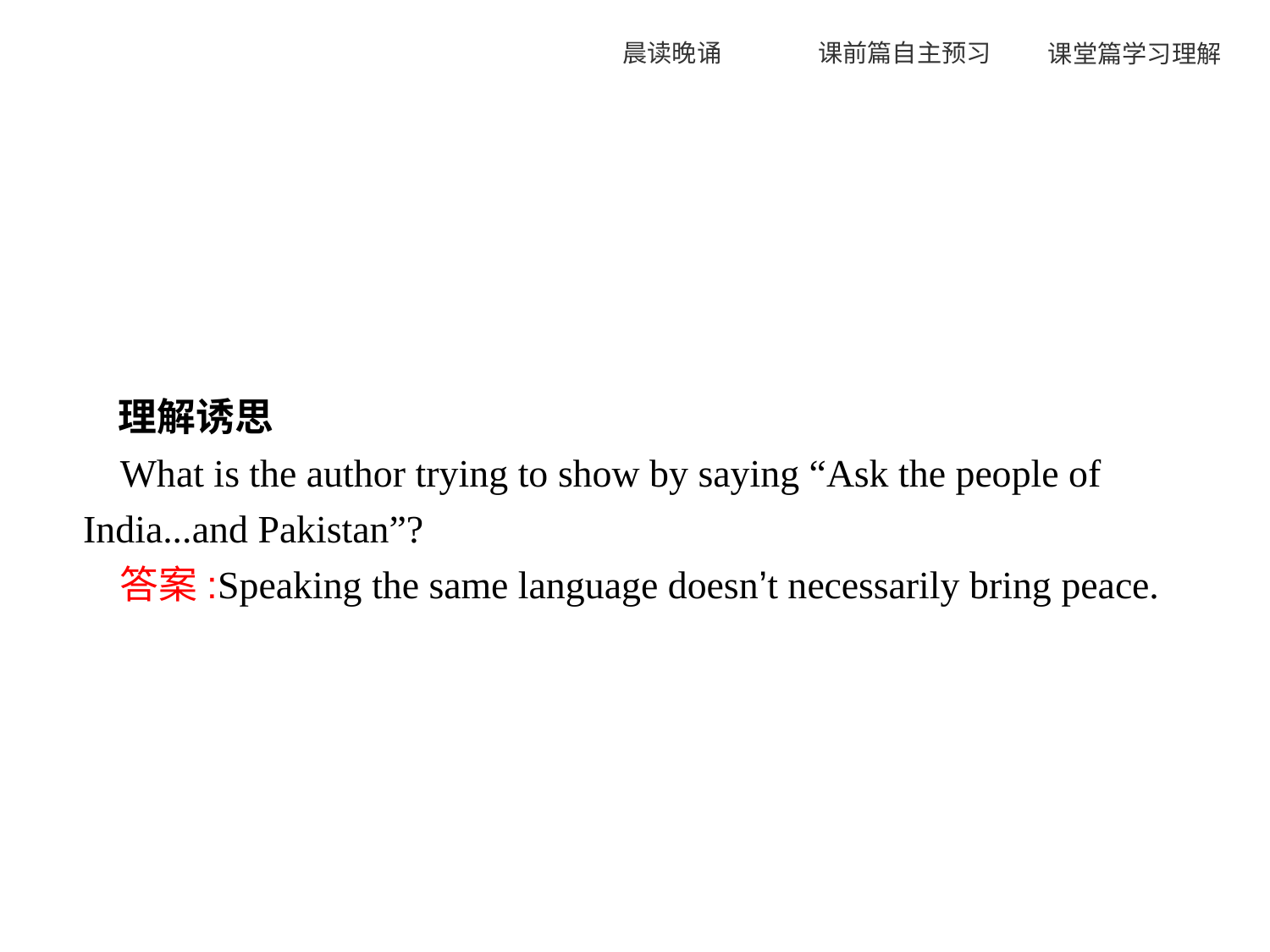

理解诱思
What is the author trying to show by saying “Ask the people of India...and Pakistan”?
答案:Speaking the same language doesn’t necessarily bring peace.